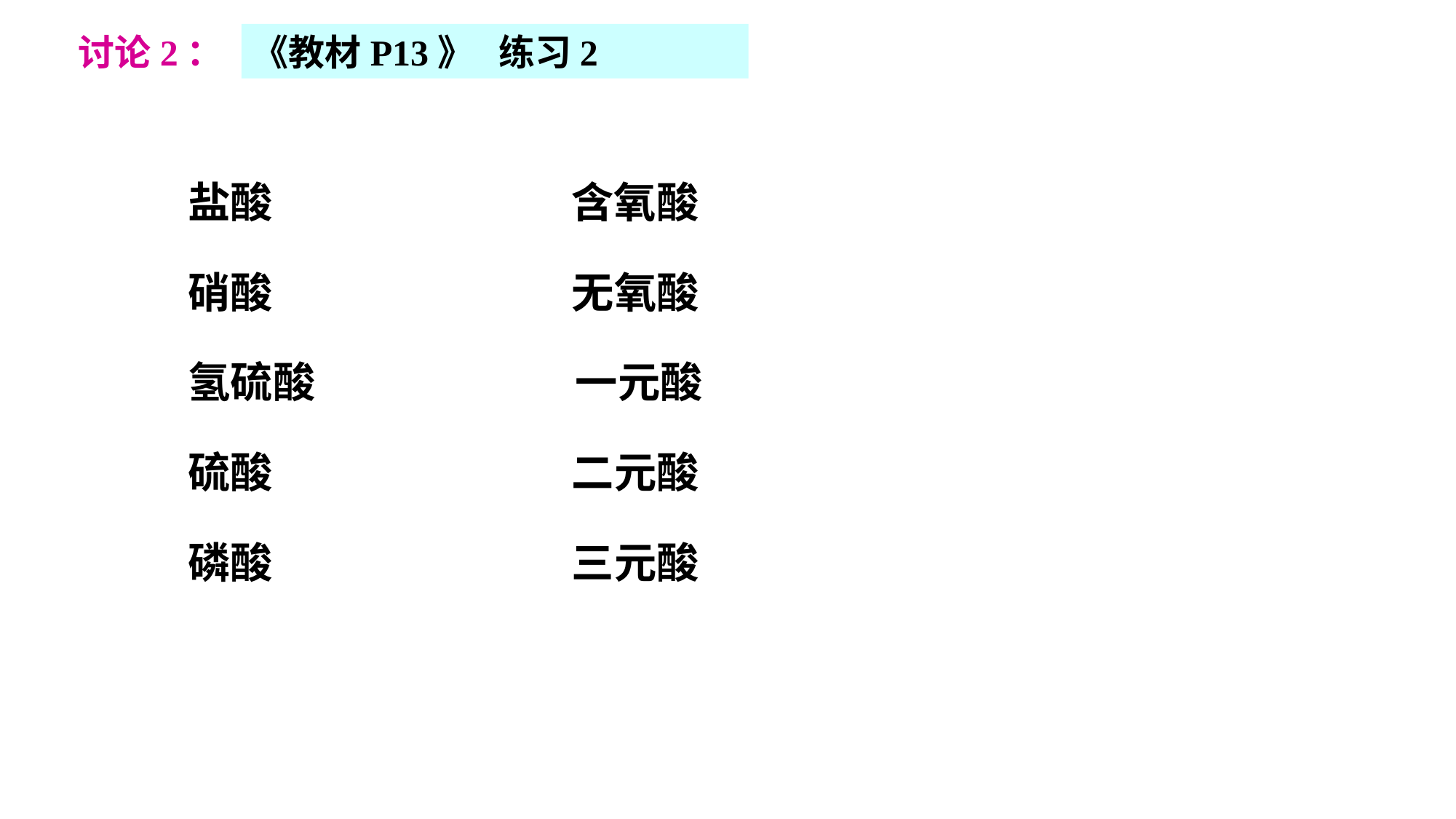

讨论2：
《教材P13》   练习2
盐酸                               含氧酸
硝酸                               无氧酸
氢硫酸                           一元酸
硫酸                               二元酸
磷酸                               三元酸